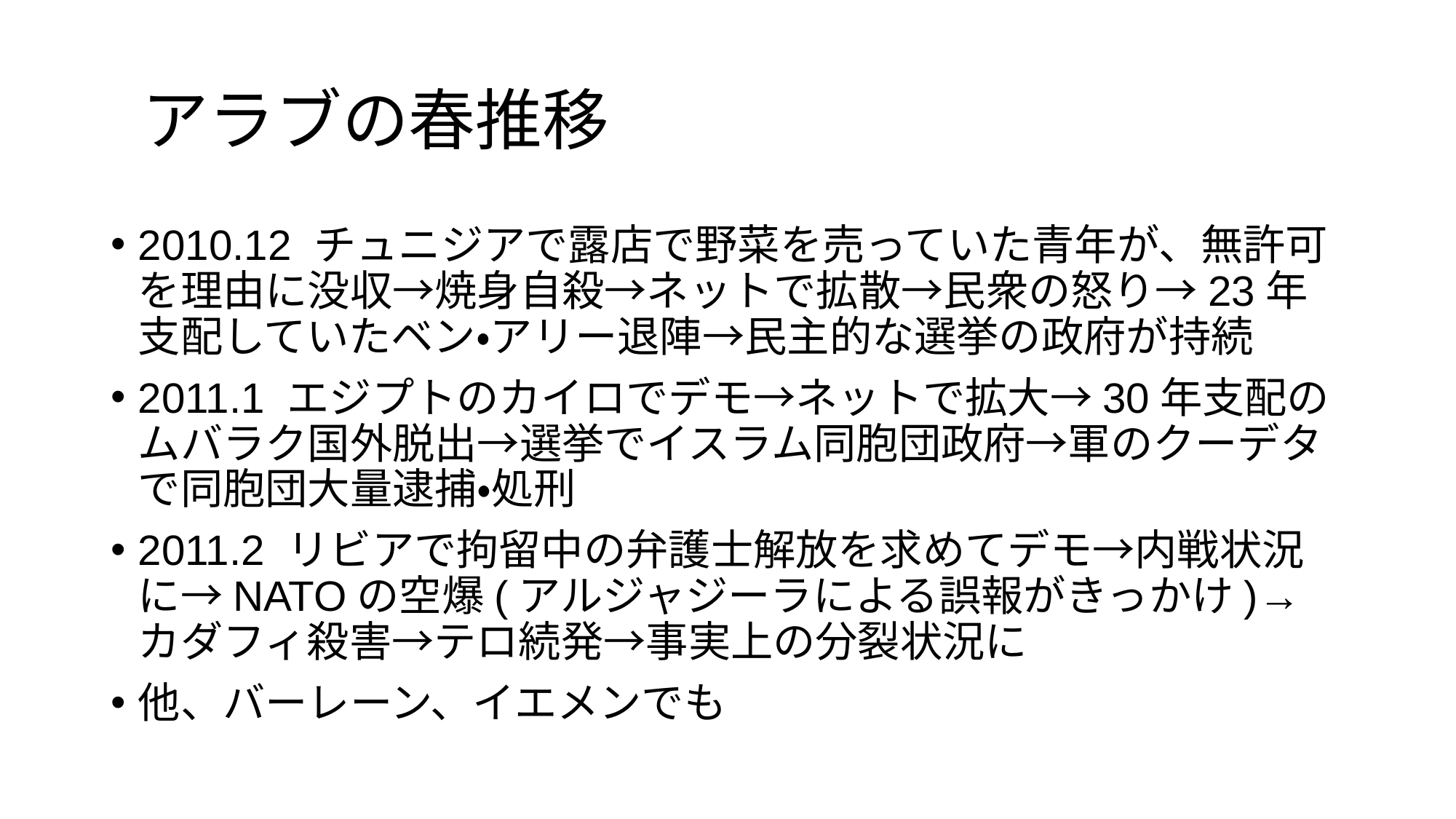

# アラブの春推移
2010.12 チュニジアで露店で野菜を売っていた青年が、無許可を理由に没収→焼身自殺→ネットで拡散→民衆の怒り→23年支配していたベン・アリー退陣→民主的な選挙の政府が持続
2011.1 エジプトのカイロでデモ→ネットで拡大→30年支配のムバラク国外脱出→選挙でイスラム同胞団政府→軍のクーデタで同胞団大量逮捕・処刑
2011.2 リビアで拘留中の弁護士解放を求めてデモ→内戦状況に→NATOの空爆(アルジャジーラによる誤報がきっかけ)→カダフィ殺害→テロ続発→事実上の分裂状況に
他、バーレーン、イエメンでも